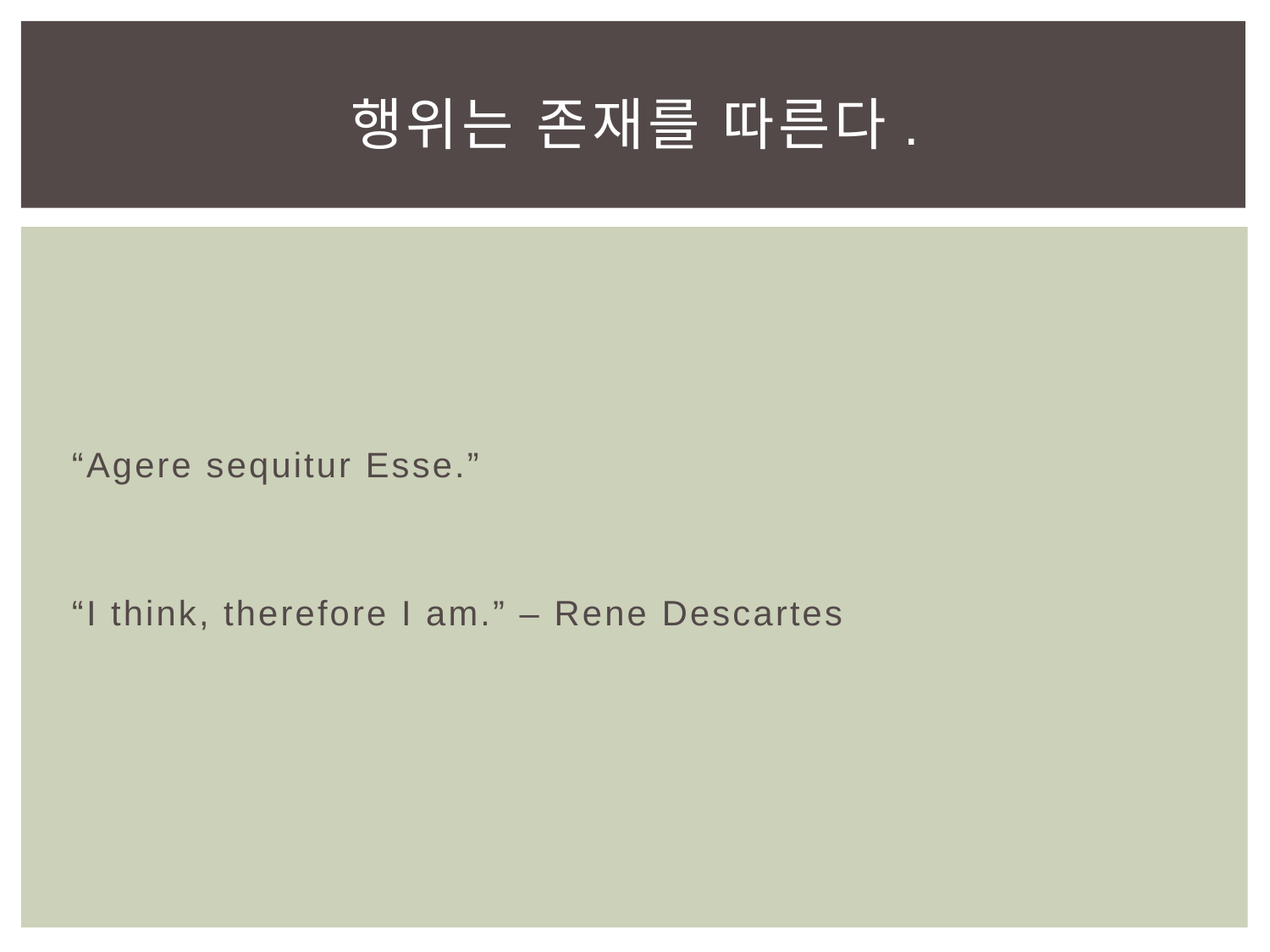

# 행위는 존재를 따른다.

“Agere sequitur Esse.”

“I think, therefore I am.” – Rene Descartes